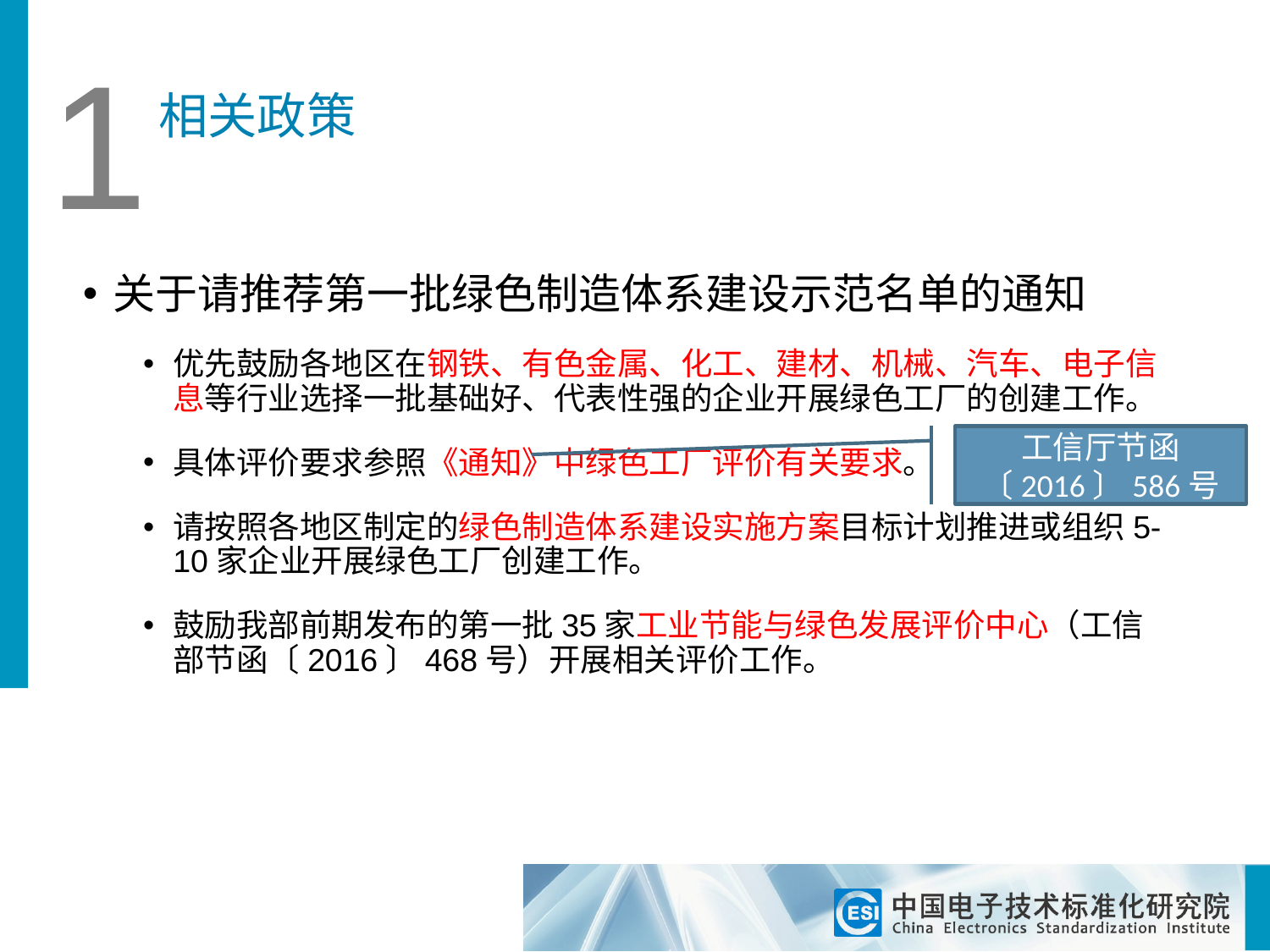

1
相关政策
关于请推荐第一批绿色制造体系建设示范名单的通知
优先鼓励各地区在钢铁、有色金属、化工、建材、机械、汽车、电子信息等行业选择一批基础好、代表性强的企业开展绿色工厂的创建工作。
具体评价要求参照《通知》中绿色工厂评价有关要求。
请按照各地区制定的绿色制造体系建设实施方案目标计划推进或组织5-10家企业开展绿色工厂创建工作。
鼓励我部前期发布的第一批35家工业节能与绿色发展评价中心（工信部节函〔2016〕468号）开展相关评价工作。
工信厅节函〔2016〕586号